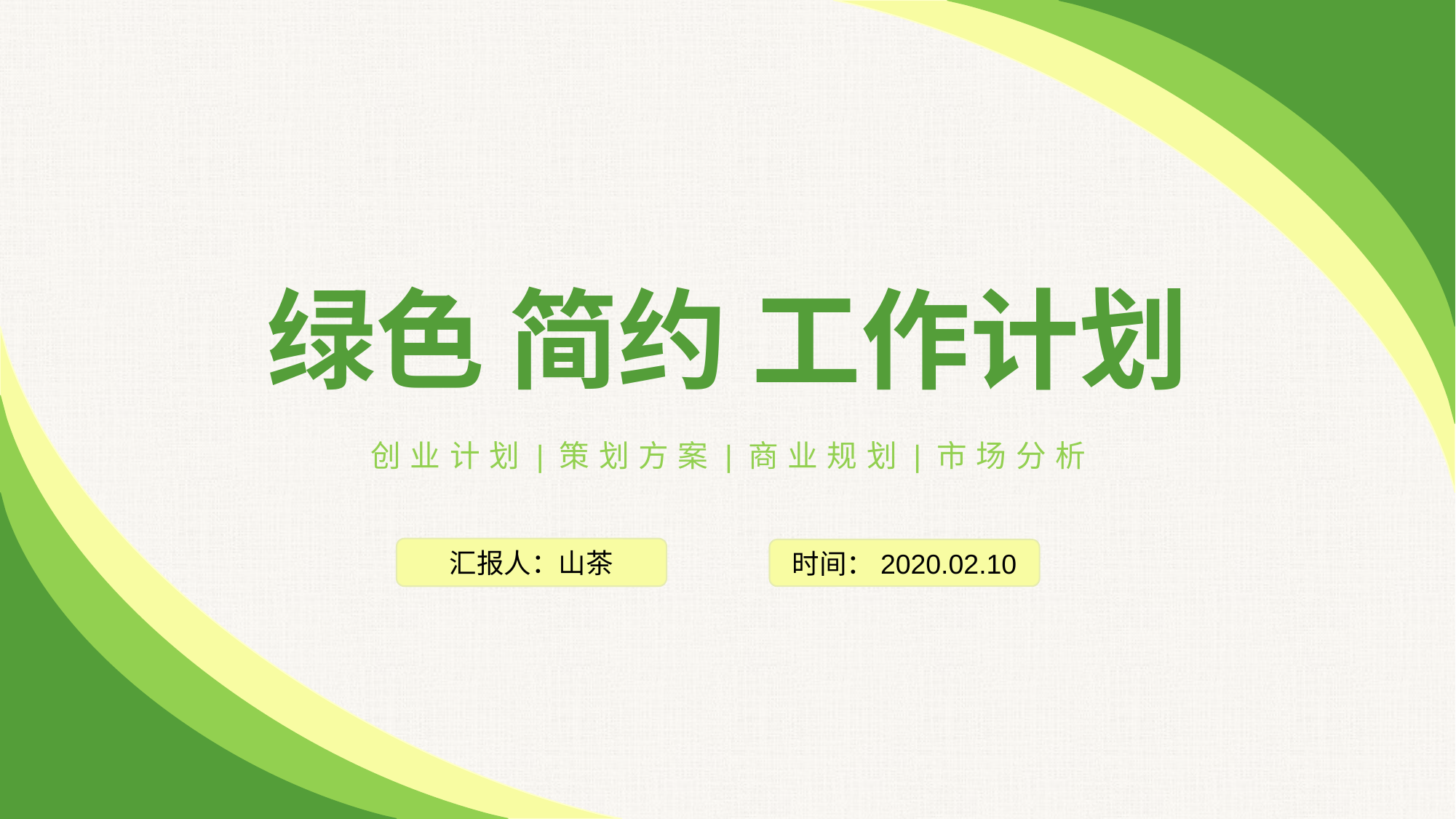

# 绿色 简约 工作计划
创业计划| 策划方案| 商业规划| 市场分析

汇报人：山茶
时间：2020.02.10